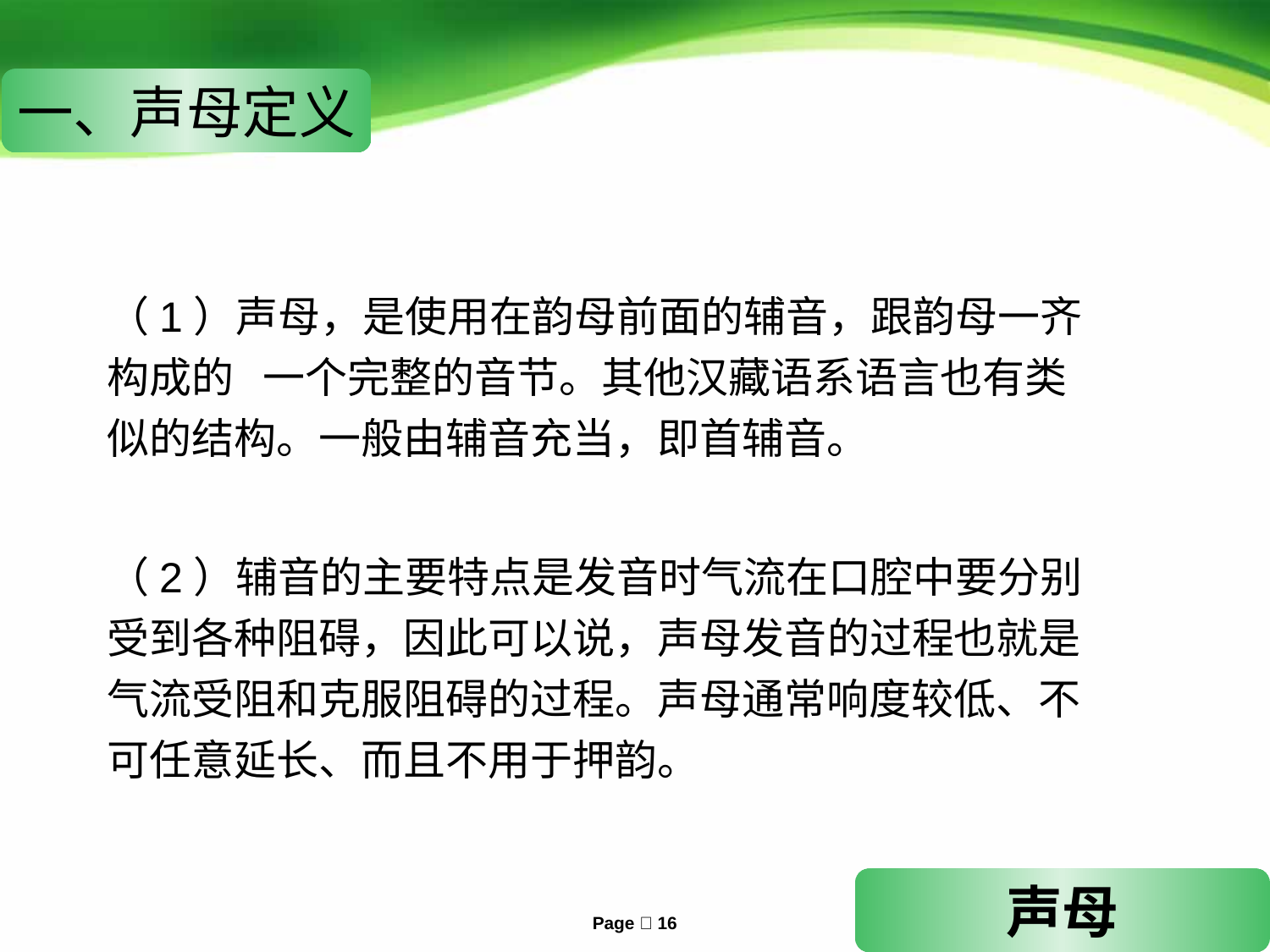

一、声母定义

（1）声母，是使用在韵母前面的辅音，跟韵母一齐构成的   一个完整的音节。其他汉藏语系语言也有类似的结构。一般由辅音充当，即首辅音。

（2）辅音的主要特点是发音时气流在口腔中要分别受到各种阻碍，因此可以说，声母发音的过程也就是气流受阻和克服阻碍的过程。声母通常响度较低、不可任意延长、而且不用于押韵。

声母